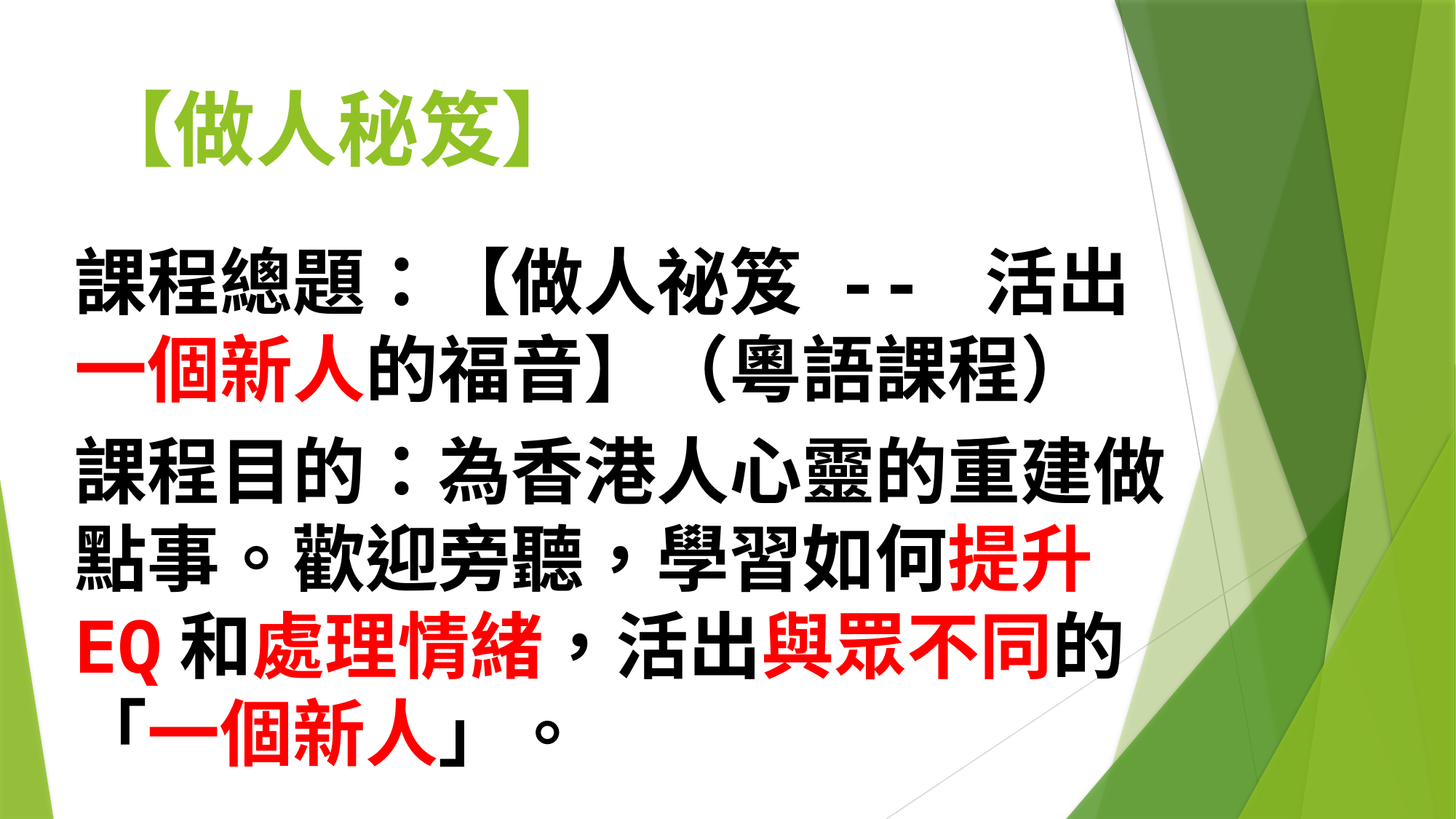

# 【做人秘笈】

課程總題：【做人祕笈 -- 活出一個新人的福音】（粵語課程）
課程目的：為香港人心靈的重建做點事。歡迎旁聽，學習如何提升EQ和處理情緒，活出與眾不同的「一個新人」。